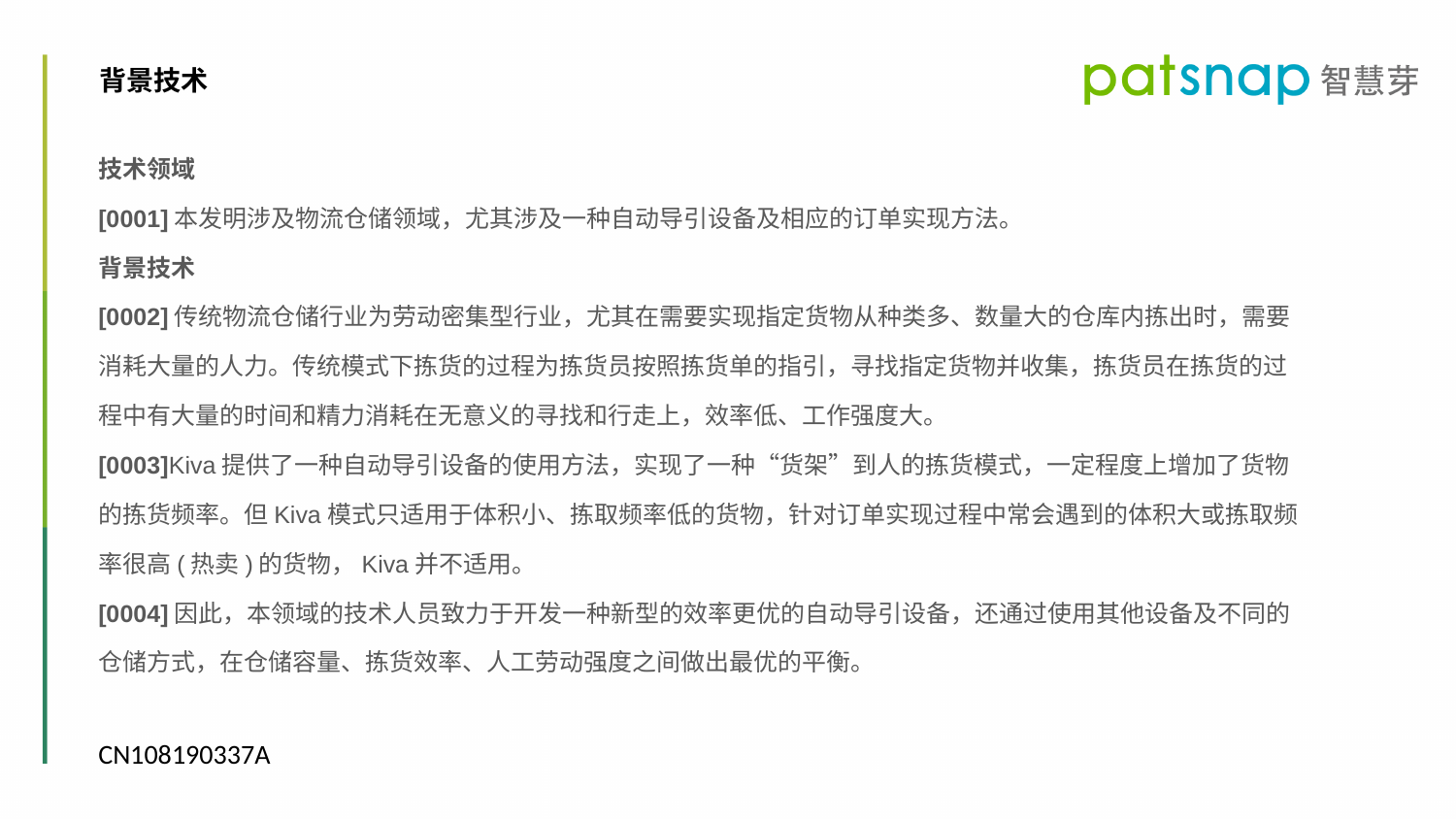

背景技术
技术领域
[0001]本发明涉及物流仓储领域，尤其涉及一种自动导引设备及相应的订单实现方法。
背景技术
[0002]传统物流仓储行业为劳动密集型行业，尤其在需要实现指定货物从种类多、数量大的仓库内拣出时，需要消耗大量的人力。传统模式下拣货的过程为拣货员按照拣货单的指引，寻找指定货物并收集，拣货员在拣货的过程中有大量的时间和精力消耗在无意义的寻找和行走上，效率低、工作强度大。
[0003]Kiva提供了一种自动导引设备的使用方法，实现了一种“货架”到人的拣货模式，一定程度上增加了货物的拣货频率。但Kiva模式只适用于体积小、拣取频率低的货物，针对订单实现过程中常会遇到的体积大或拣取频率很高(热卖)的货物，Kiva并不适用。
[0004]因此，本领域的技术人员致力于开发一种新型的效率更优的自动导引设备，还通过使用其他设备及不同的仓储方式，在仓储容量、拣货效率、人工劳动强度之间做出最优的平衡。

CN108190337A